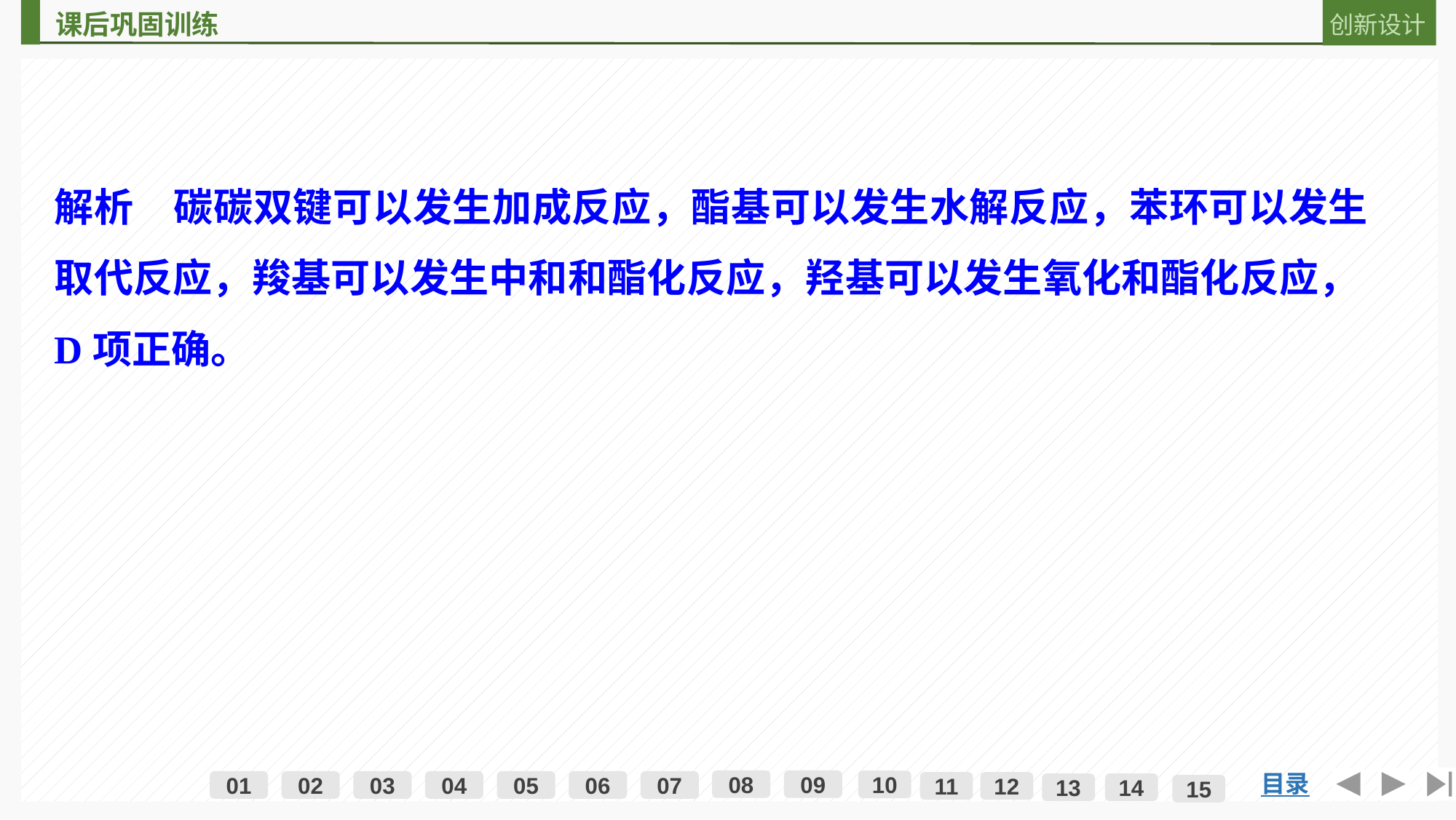

解析　碳碳双键可以发生加成反应，酯基可以发生水解反应，苯环可以发生取代反应，羧基可以发生中和和酯化反应，羟基可以发生氧化和酯化反应，D项正确。